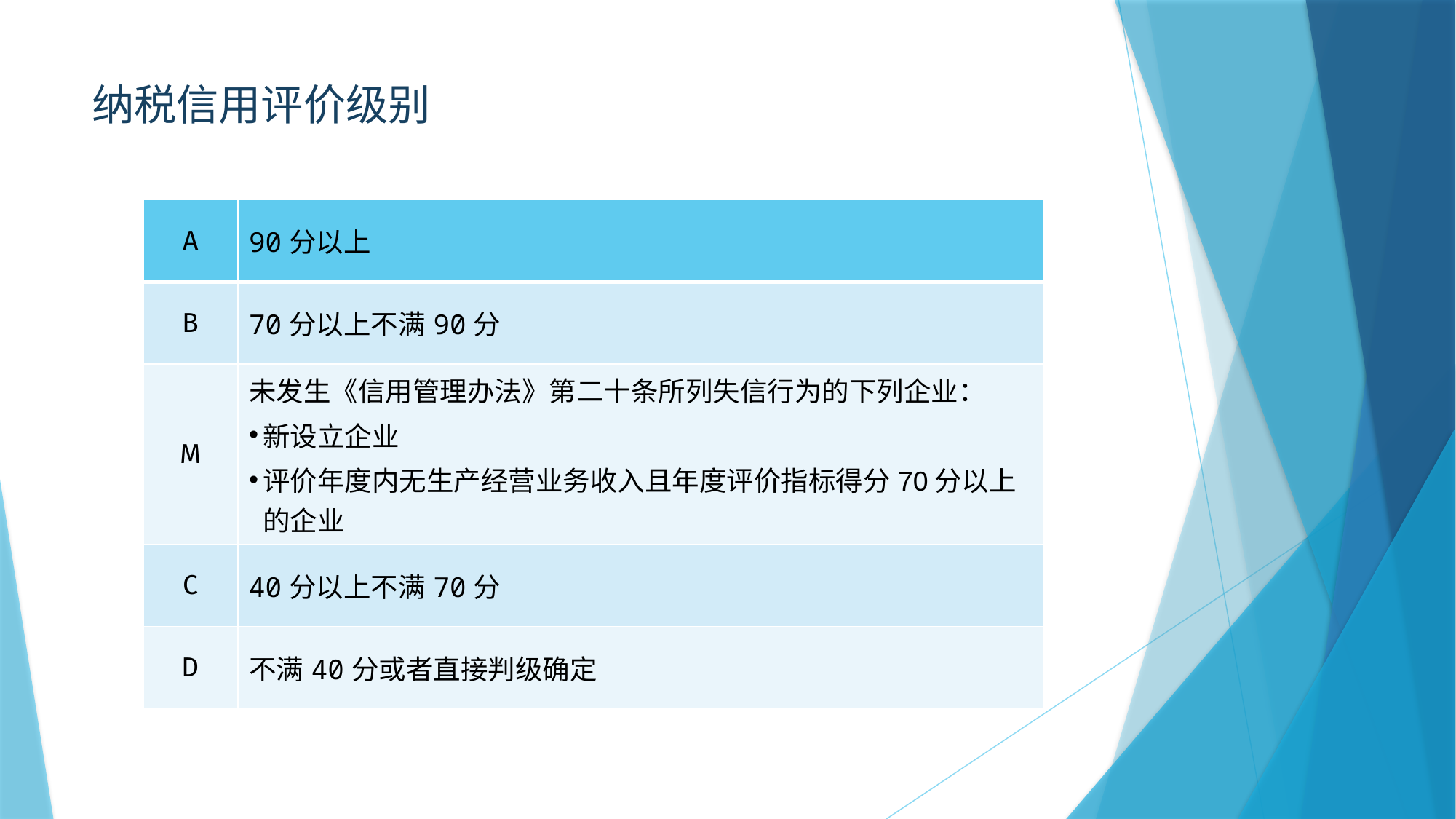

# 纳税信用评价级别
| A | 90分以上 |
| --- | --- |
| B | 70分以上不满90分 |
| M | 未发生《信用管理办法》第二十条所列失信行为的下列企业： 新设立企业 评价年度内无生产经营业务收入且年度评价指标得分70分以上的企业 |
| C | 40分以上不满70分 |
| D | 不满40分或者直接判级确定 |